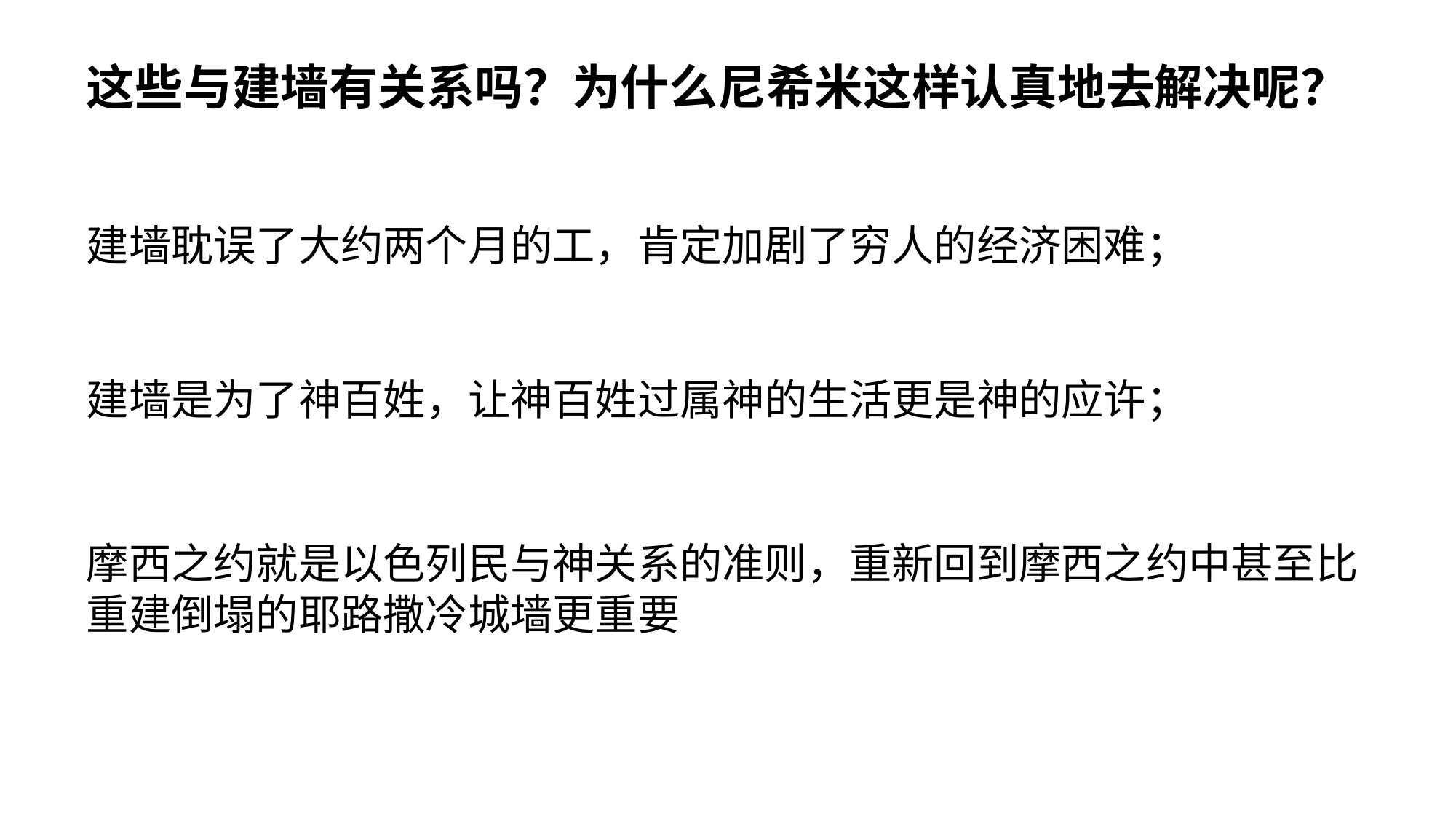

这些与建墙有关系吗？为什么尼希米这样认真地去解决呢？
建墙耽误了大约两个月的工，肯定加剧了穷人的经济困难；
建墙是为了神百姓，让神百姓过属神的生活更是神的应许；
摩西之约就是以色列民与神关系的准则，重新回到摩西之约中甚至比重建倒塌的耶路撒冷城墙更重要